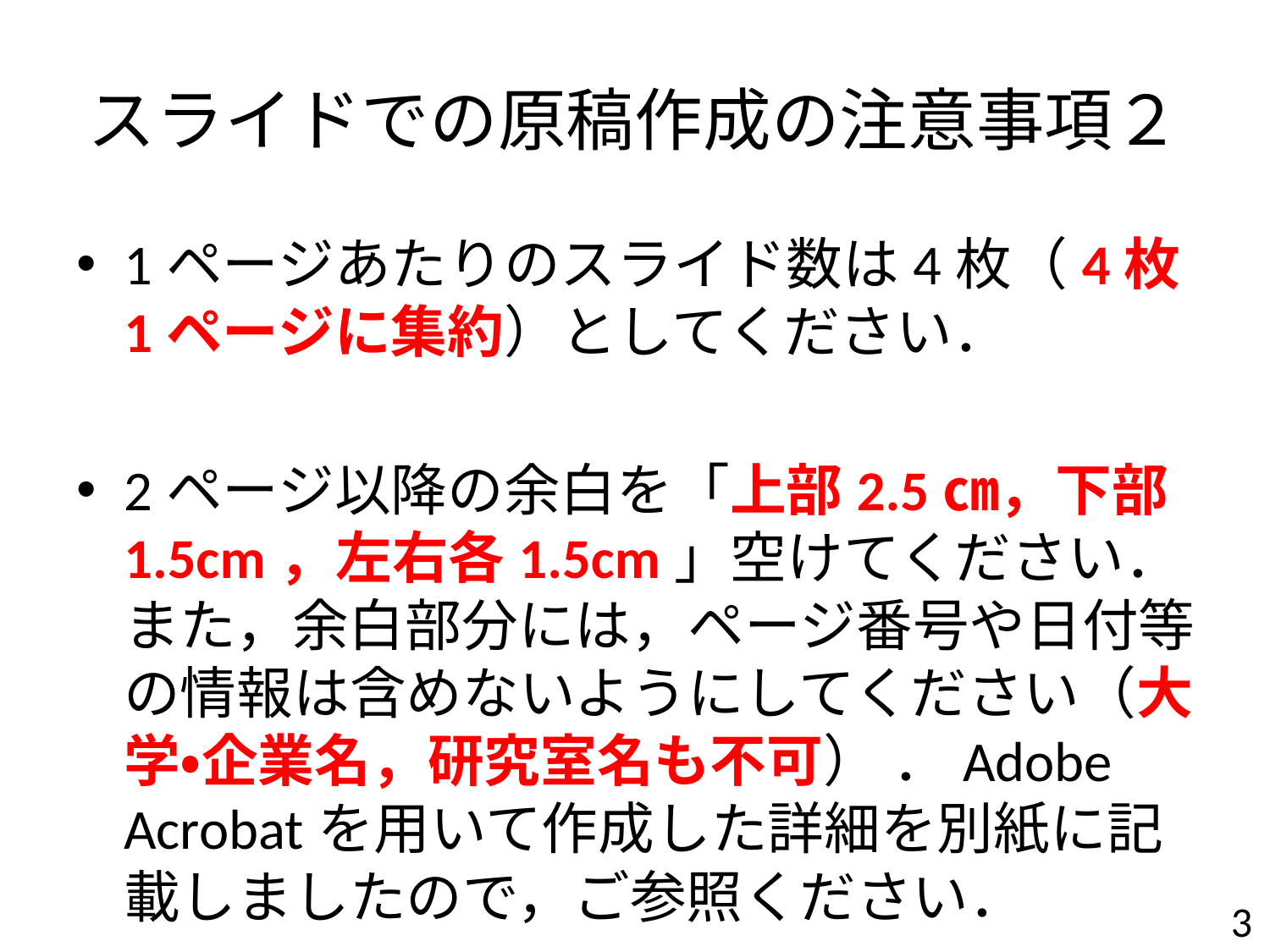

# スライドでの原稿作成の注意事項２
1ページあたりのスライド数は4枚（4枚1ページに集約）としてください．

2ページ以降の余白を「上部2.5㎝，下部1.5cm，左右各1.5cm」空けてください．また，余白部分には，ページ番号や日付等の情報は含めないようにしてください（大学・企業名，研究室名も不可） ．Adobe Acrobatを用いて作成した詳細を別紙に記載しましたので，ご参照ください．
3